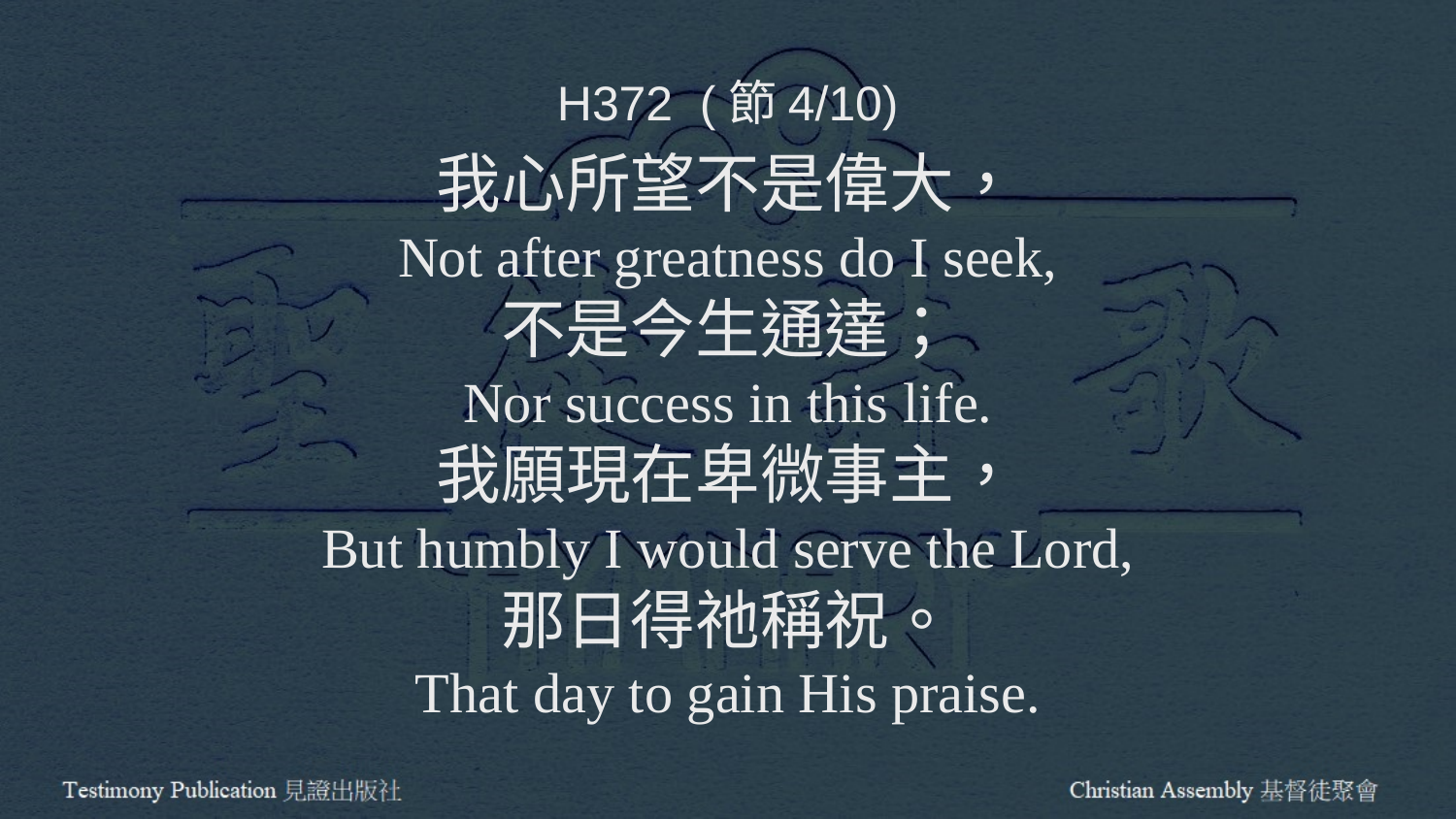

H372  (節4/10)
我心所望不是偉大，
Not after greatness do I seek,
不是今生通達；
Nor success in this life.
我願現在卑微事主，
But humbly I would serve the Lord,
那日得祂稱祝。
That day to gain His praise.